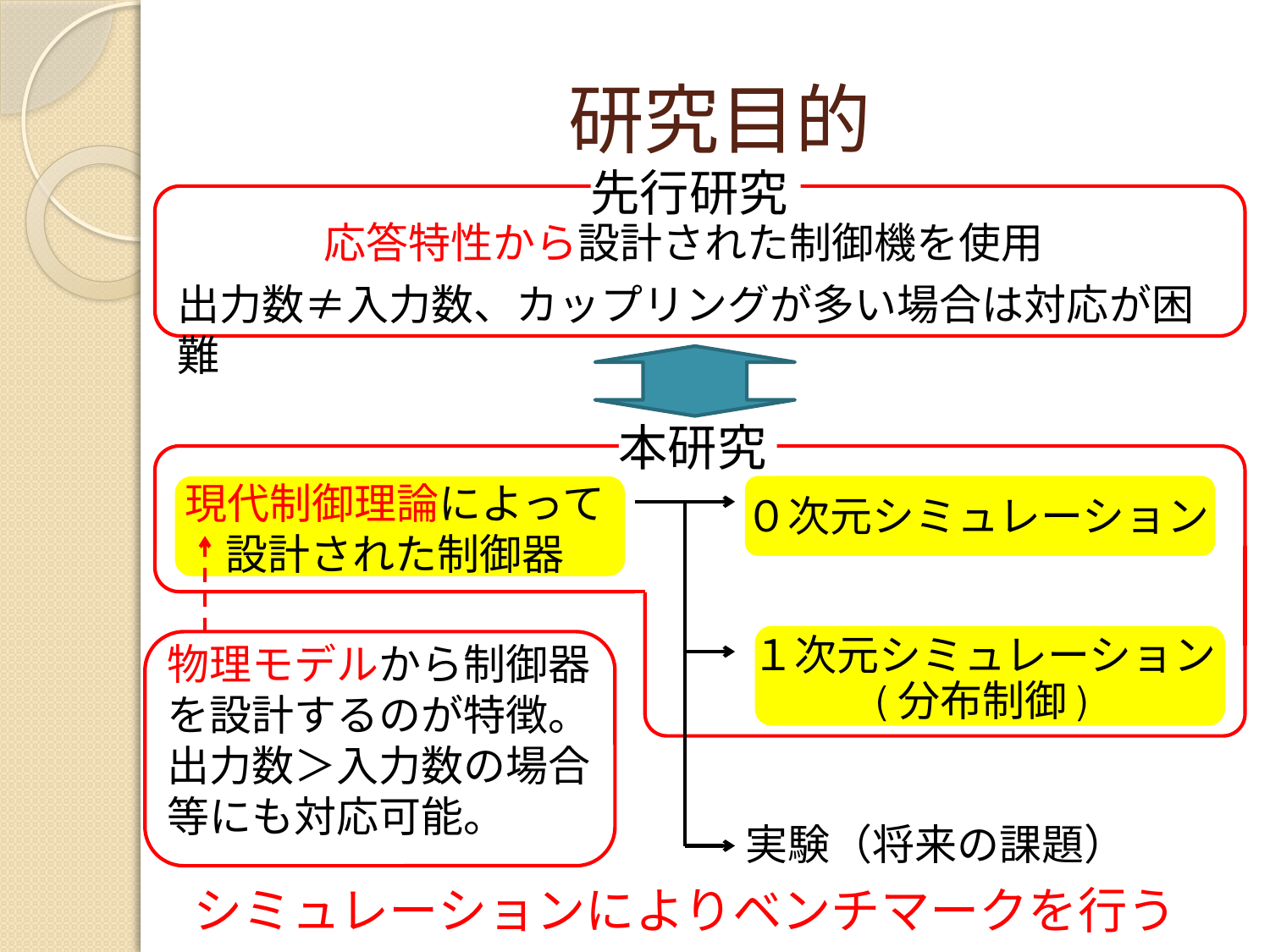

# 研究目的
先行研究

応答特性から設計された制御機を使用
出力数≠入力数、カップリングが多い場合は対応が困難

本研究

現代制御理論によって設計された制御器

０次元シミュレーション

１次元シミュレーション

物理モデルから制御器を設計するのが特徴。出力数＞入力数の場合等にも対応可能。
(分布制御)
実験（将来の課題）
シミュレーションによりベンチマークを行う